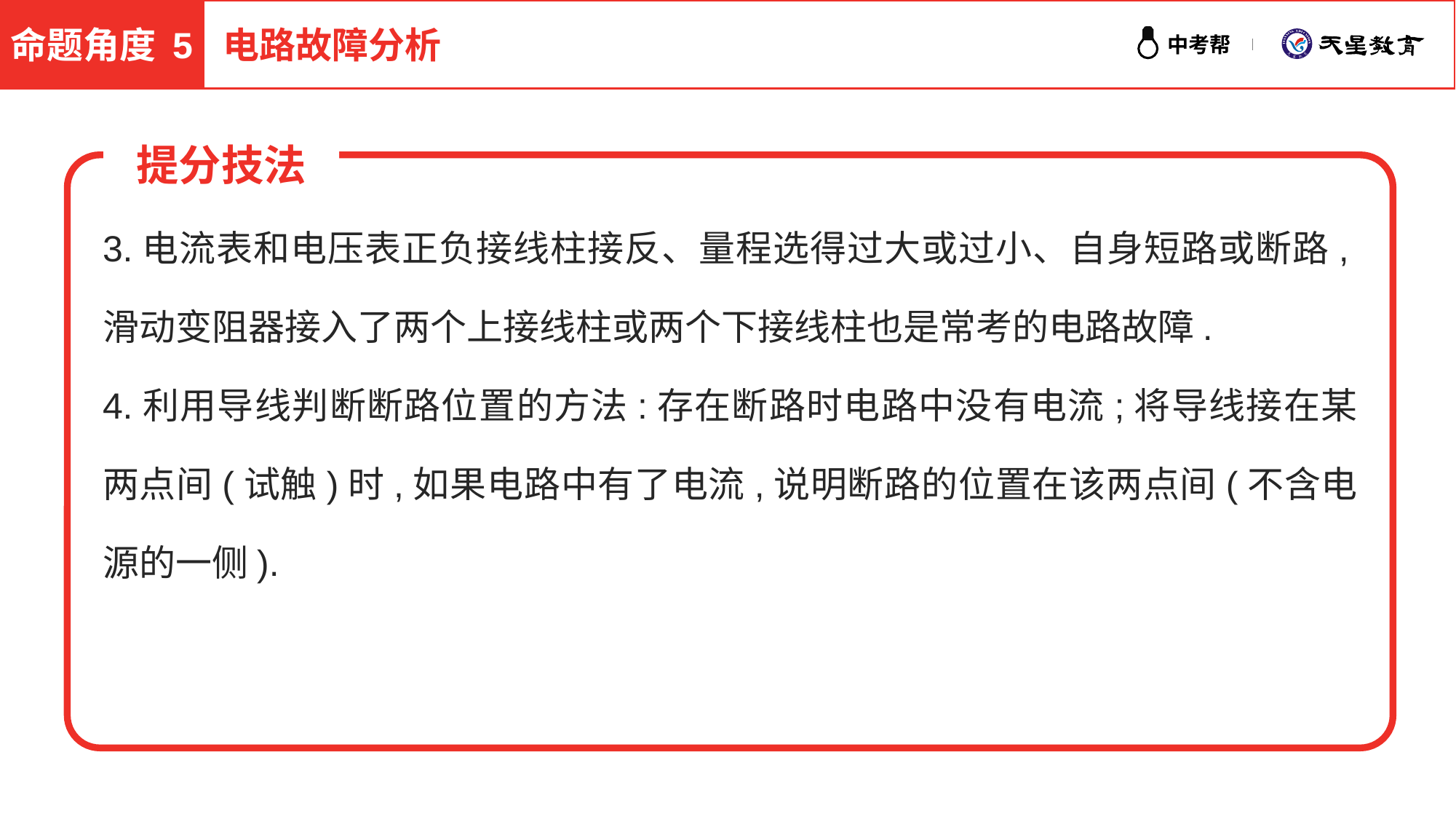

命题角度 5
电路故障分析
提分技法

3.电流表和电压表正负接线柱接反、量程选得过大或过小、自身短路或断路,滑动变阻器接入了两个上接线柱或两个下接线柱也是常考的电路故障.
4.利用导线判断断路位置的方法:存在断路时电路中没有电流;将导线接在某两点间(试触)时,如果电路中有了电流,说明断路的位置在该两点间(不含电源的一侧).